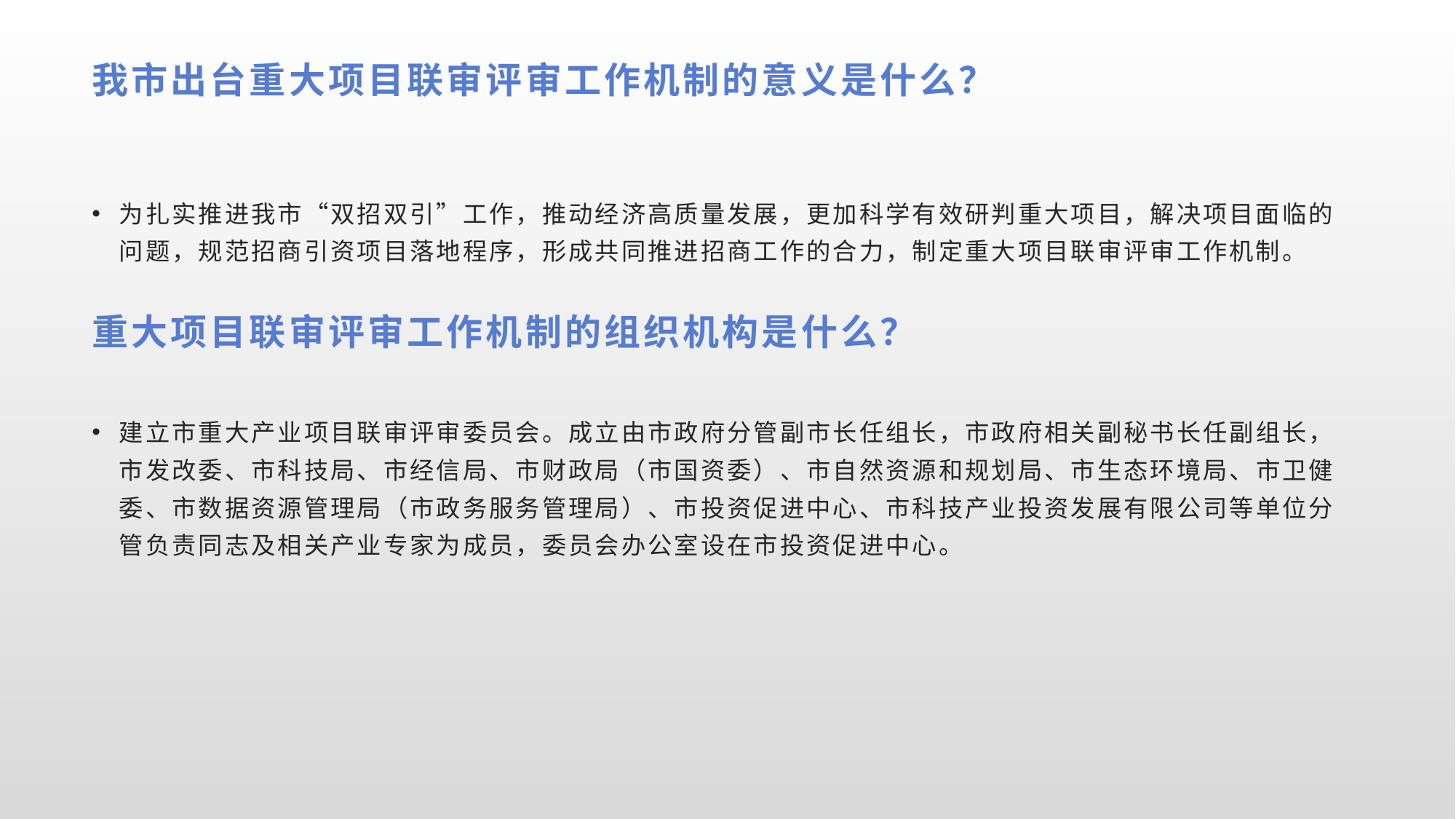

# 我市出台重大项目联审评审工作机制的意义是什么？
为扎实推进我市“双招双引”工作，推动经济高质量发展，更加科学有效研判重大项目，解决项目面临的问题，规范招商引资项目落地程序，形成共同推进招商工作的合力，制定重大项目联审评审工作机制。
重大项目联审评审工作机制的组织机构是什么？
建立市重大产业项目联审评审委员会。成立由市政府分管副市长任组长，市政府相关副秘书长任副组长，市发改委、市科技局、市经信局、市财政局（市国资委）、市自然资源和规划局、市生态环境局、市卫健委、市数据资源管理局（市政务服务管理局）、市投资促进中心、市科技产业投资发展有限公司等单位分管负责同志及相关产业专家为成员，委员会办公室设在市投资促进中心。